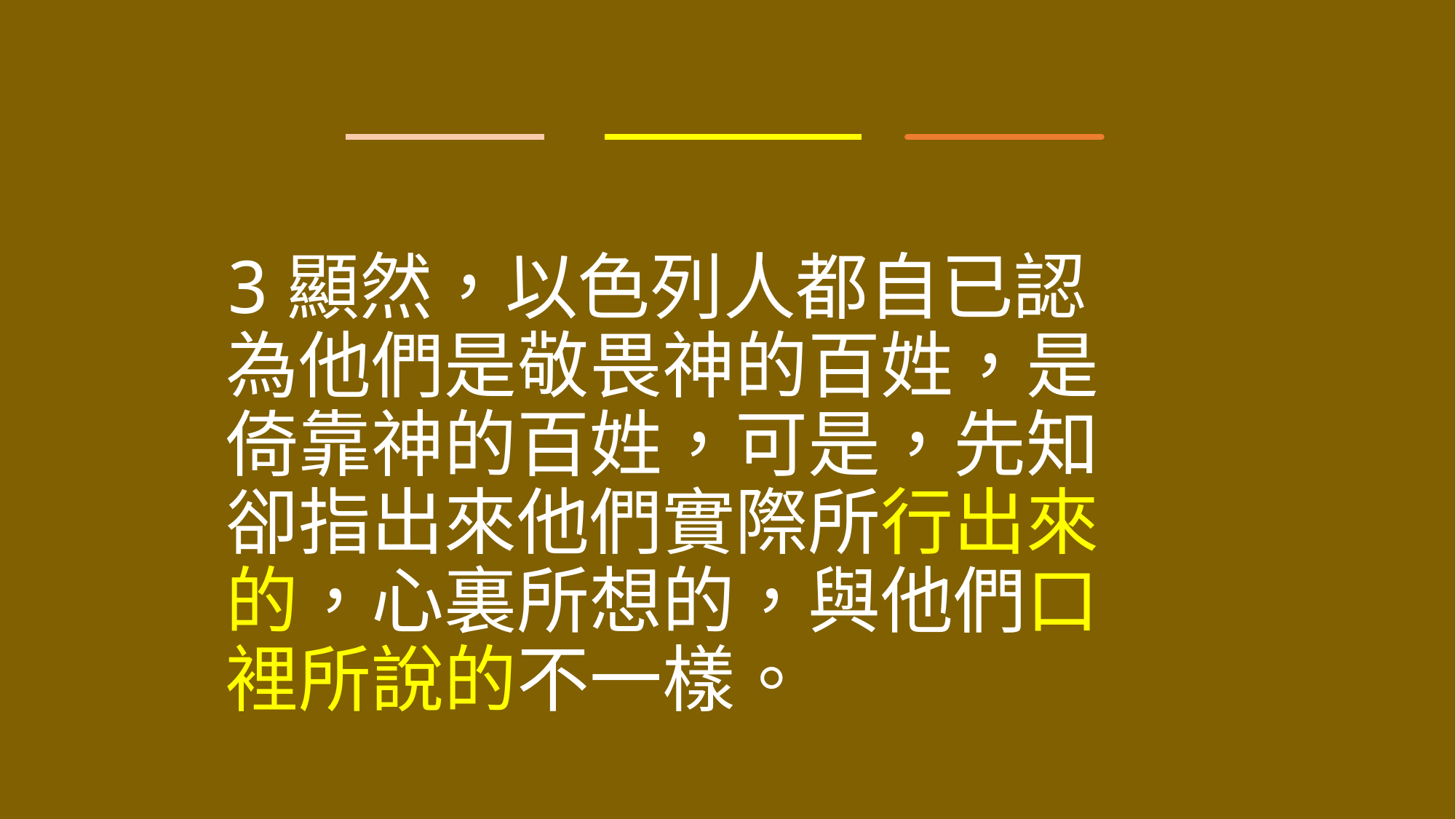

3顯然，以色列人都自已認為他們是敬畏神的百姓，是倚靠神的百姓，可是，先知卻指出來他們實際所行出來的，心裏所想的，與他們口裡所說的不一樣。